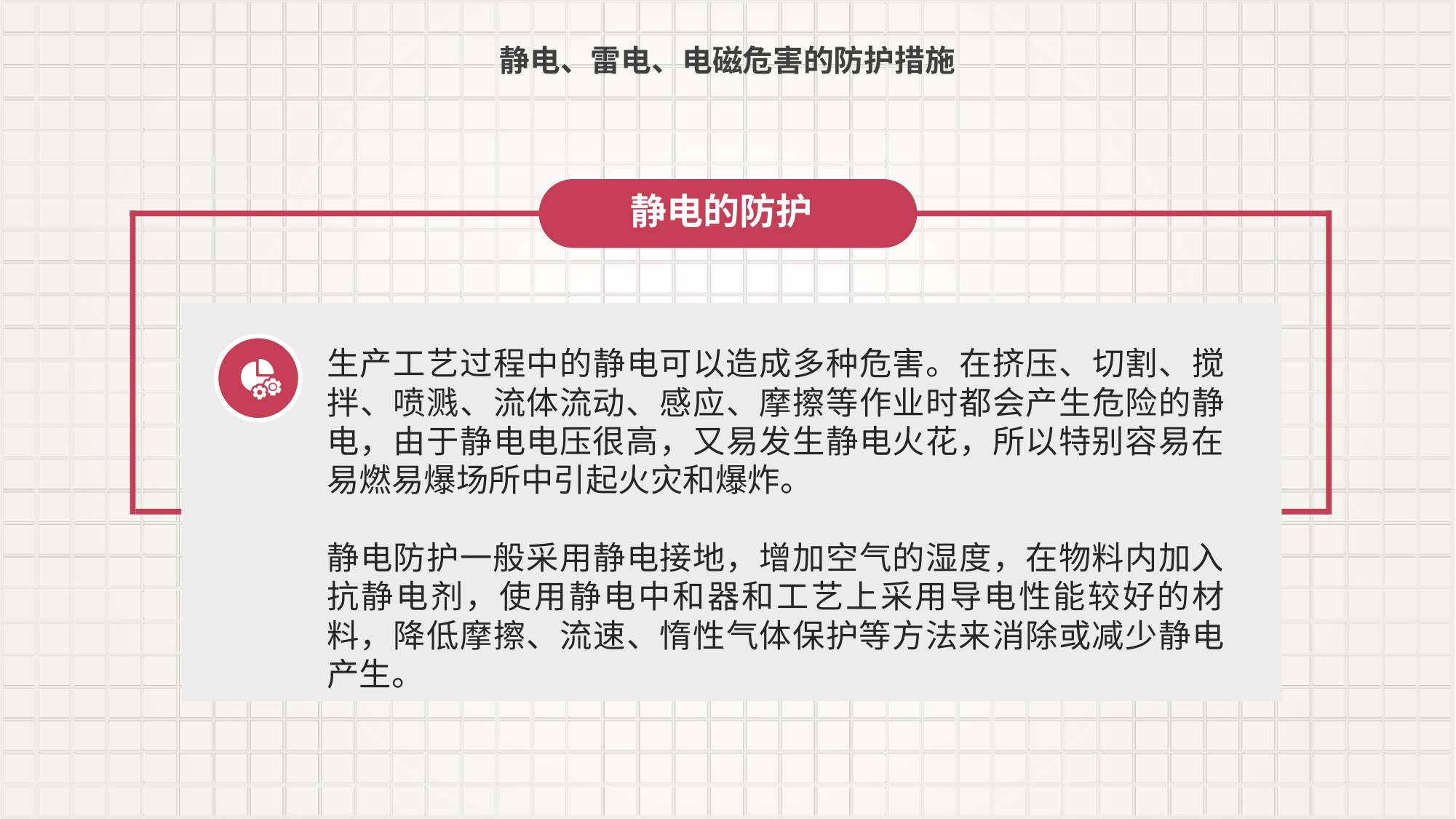

静电、雷电、电磁危害的防护措施

静电的防护

生产工艺过程中的静电可以造成多种危害。在挤压、切割、搅拌、喷溅、流体流动、感应、摩擦等作业时都会产生危险的静电，由于静电电压很高，又易发生静电火花，所以特别容易在易燃易爆场所中引起火灾和爆炸。

静电防护一般采用静电接地，增加空气的湿度，在物料内加入抗静电剂，使用静电中和器和工艺上采用导电性能较好的材料，降低摩擦、流速、惰性气体保护等方法来消除或减少静电产生。